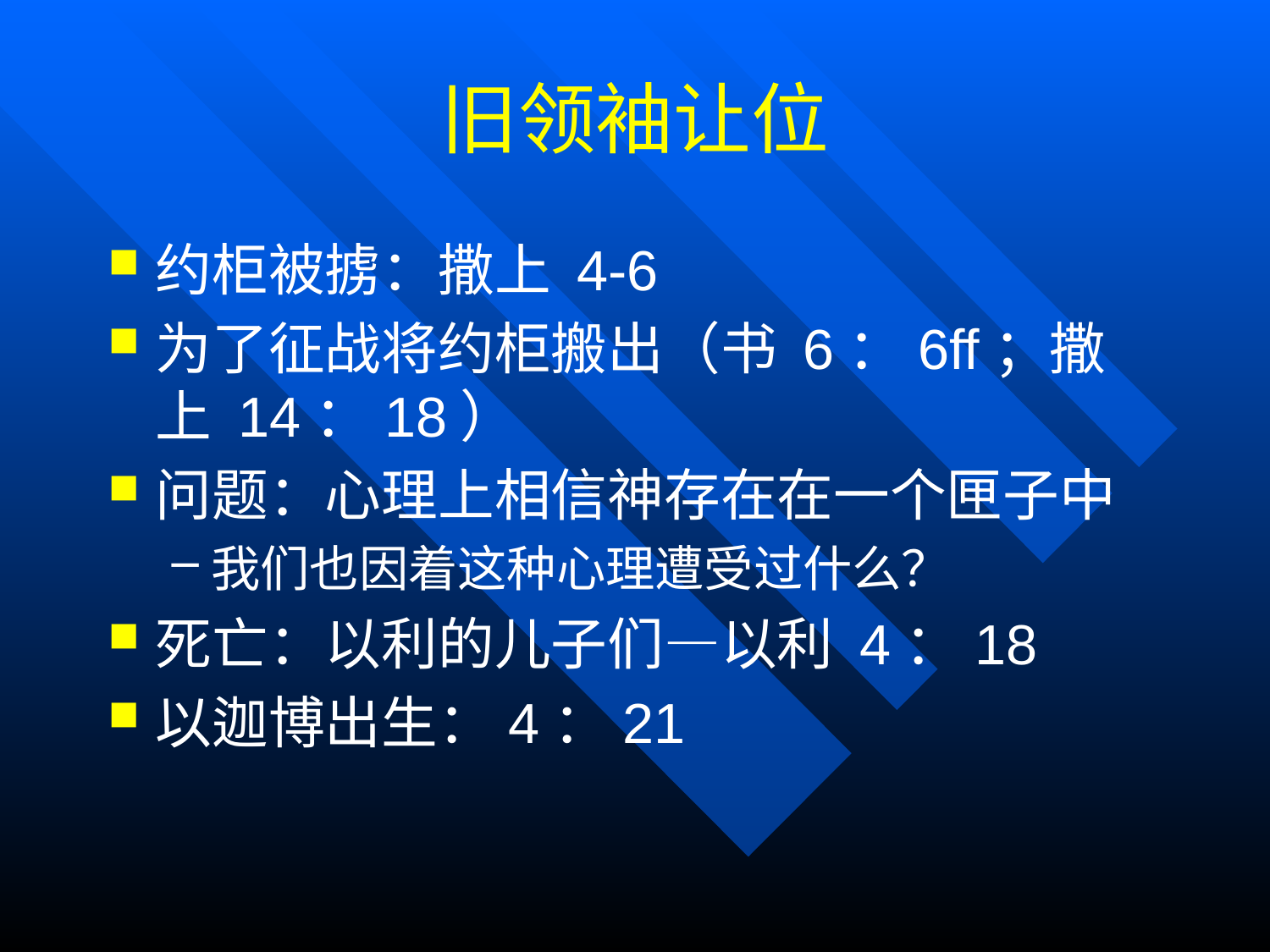

# 旧领袖让位
约柜被掳：撒上 4-6
为了征战将约柜搬出（书 6：6ff；撒上 14：18）
问题：心理上相信神存在在一个匣子中
我们也因着这种心理遭受过什么？
死亡：以利的儿子们—以利 4：18
以迦博出生：4：21